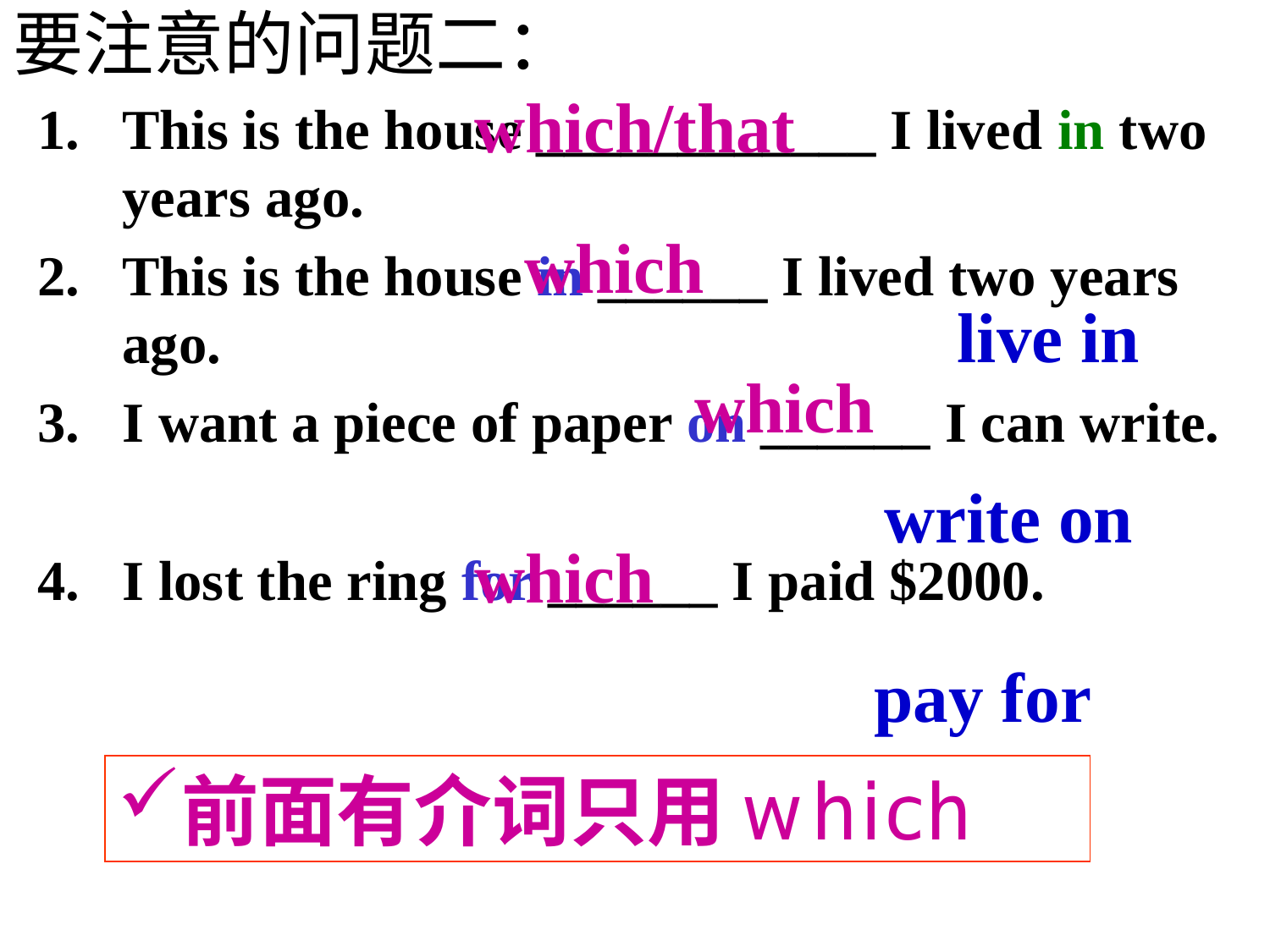

# 要注意的问题二：
which/that
This is the house ____________ I lived in two years ago.
This is the house in ______ I lived two years ago.
I want a piece of paper on ______ I can write.

I lost the ring for ______ I paid $2000.

which
live in
which
write on
which
pay for
前面有介词只用which